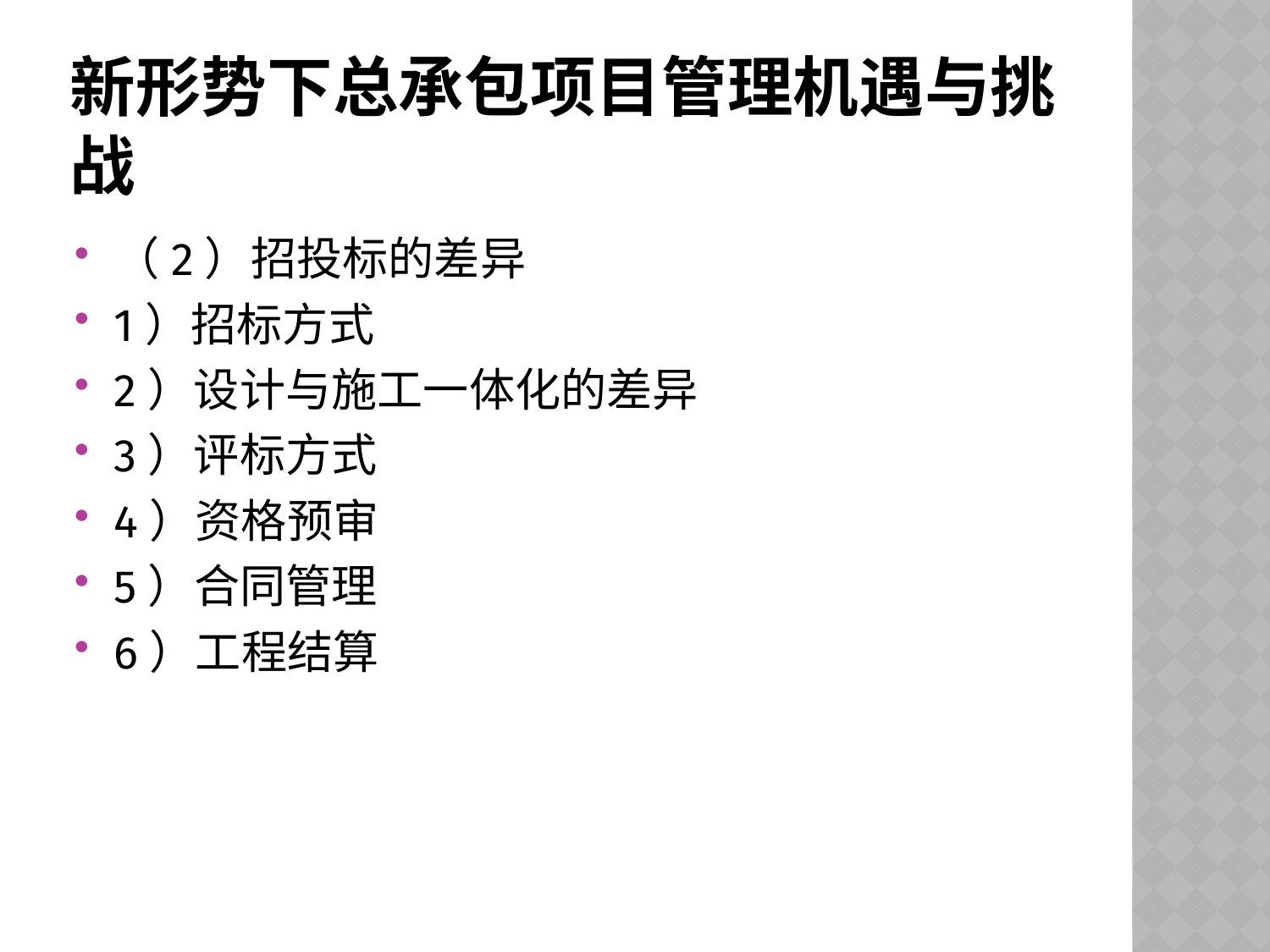

# 新形势下总承包项目管理机遇与挑战
（2）招投标的差异
1）招标方式
2）设计与施工一体化的差异
3）评标方式
4）资格预审
5）合同管理
6）工程结算